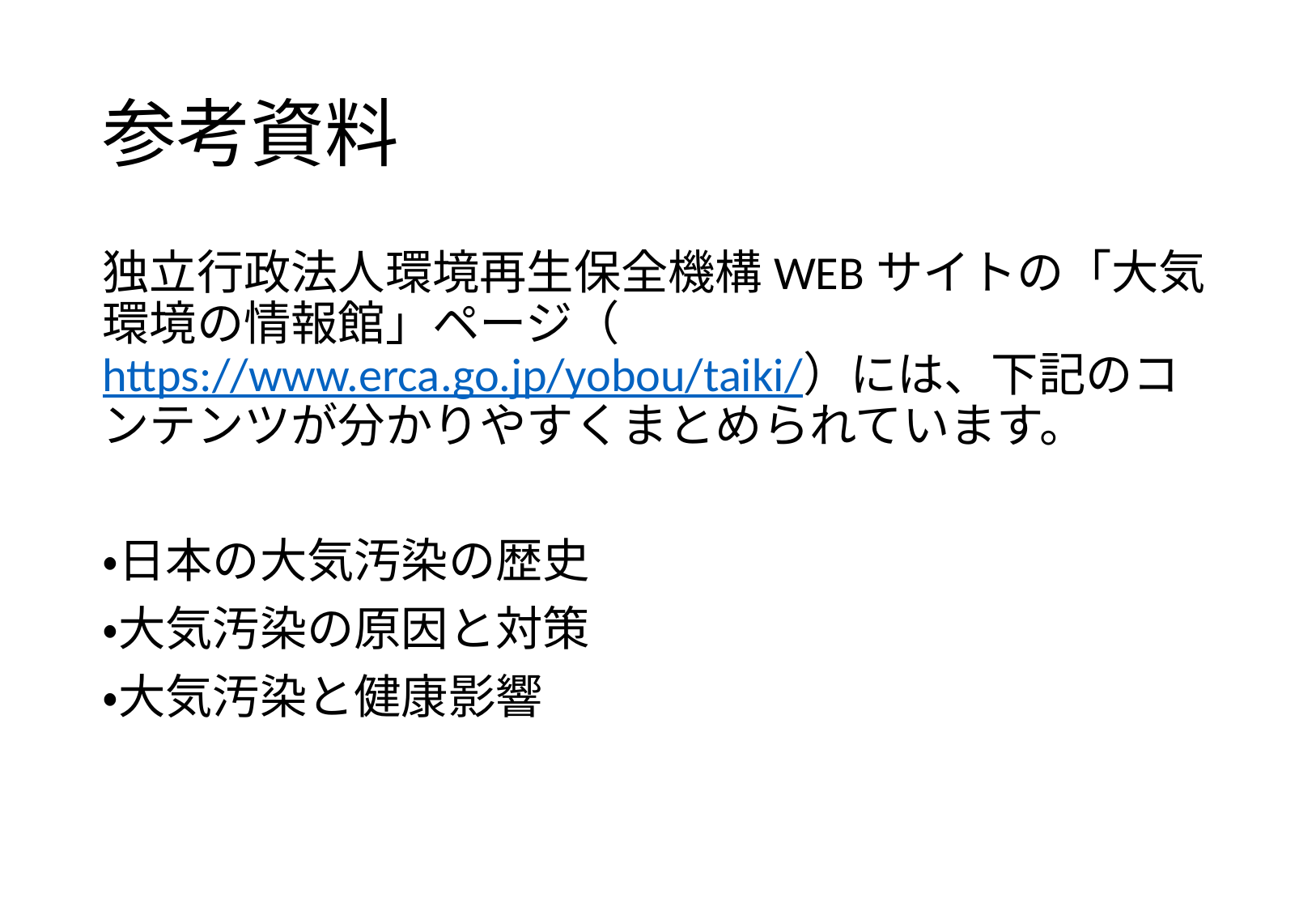

# 参考資料
独立行政法人環境再生保全機構WEBサイトの「大気環境の情報館」ページ（https://www.erca.go.jp/yobou/taiki/）には、下記のコンテンツが分かりやすくまとめられています。

・日本の大気汚染の歴史
・大気汚染の原因と対策
・大気汚染と健康影響